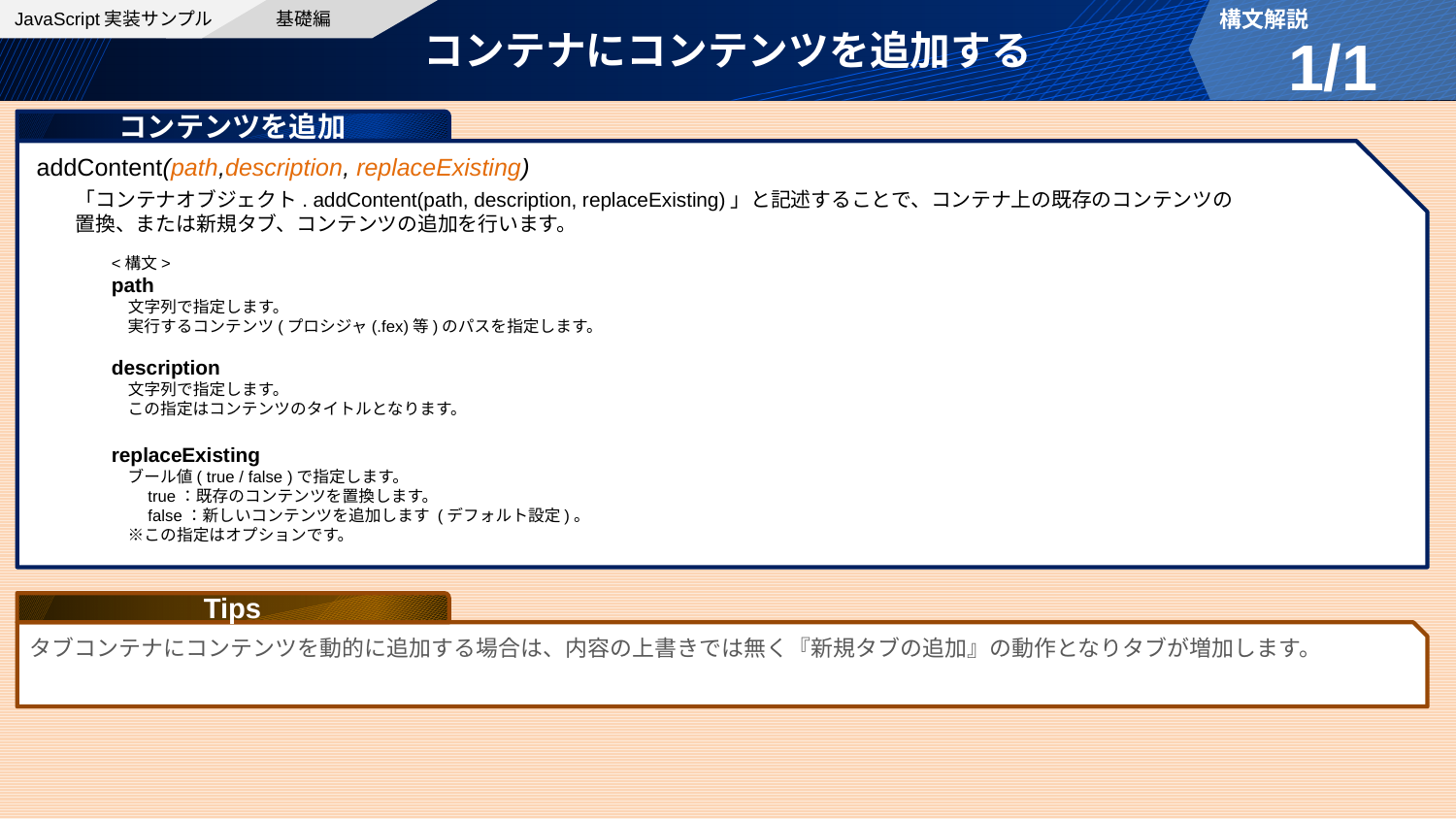

基礎編
構文解説
JavaScript実装サンプル

コンテナにコンテンツを追加する
1/1

コンテンツを追加

addContent(path,description, replaceExisting)

「コンテナオブジェクト. addContent(path, description, replaceExisting)」と記述することで、コンテナ上の既存のコンテンツの
置換、または新規タブ、コンテンツの追加を行います。
<構文>
path
　文字列で指定します。
　実行するコンテンツ(プロシジャ(.fex)等)のパスを指定します。
description
　文字列で指定します。
　この指定はコンテンツのタイトルとなります。
replaceExisting
　ブール値( true / false )で指定します。
　　true：既存のコンテンツを置換します。
　　false：新しいコンテンツを追加します (デフォルト設定)。
　※この指定はオプションです。
Tips

タブコンテナにコンテンツを動的に追加する場合は、内容の上書きでは無く『新規タブの追加』の動作となりタブが増加します。
© K.K. Ashisuto
54